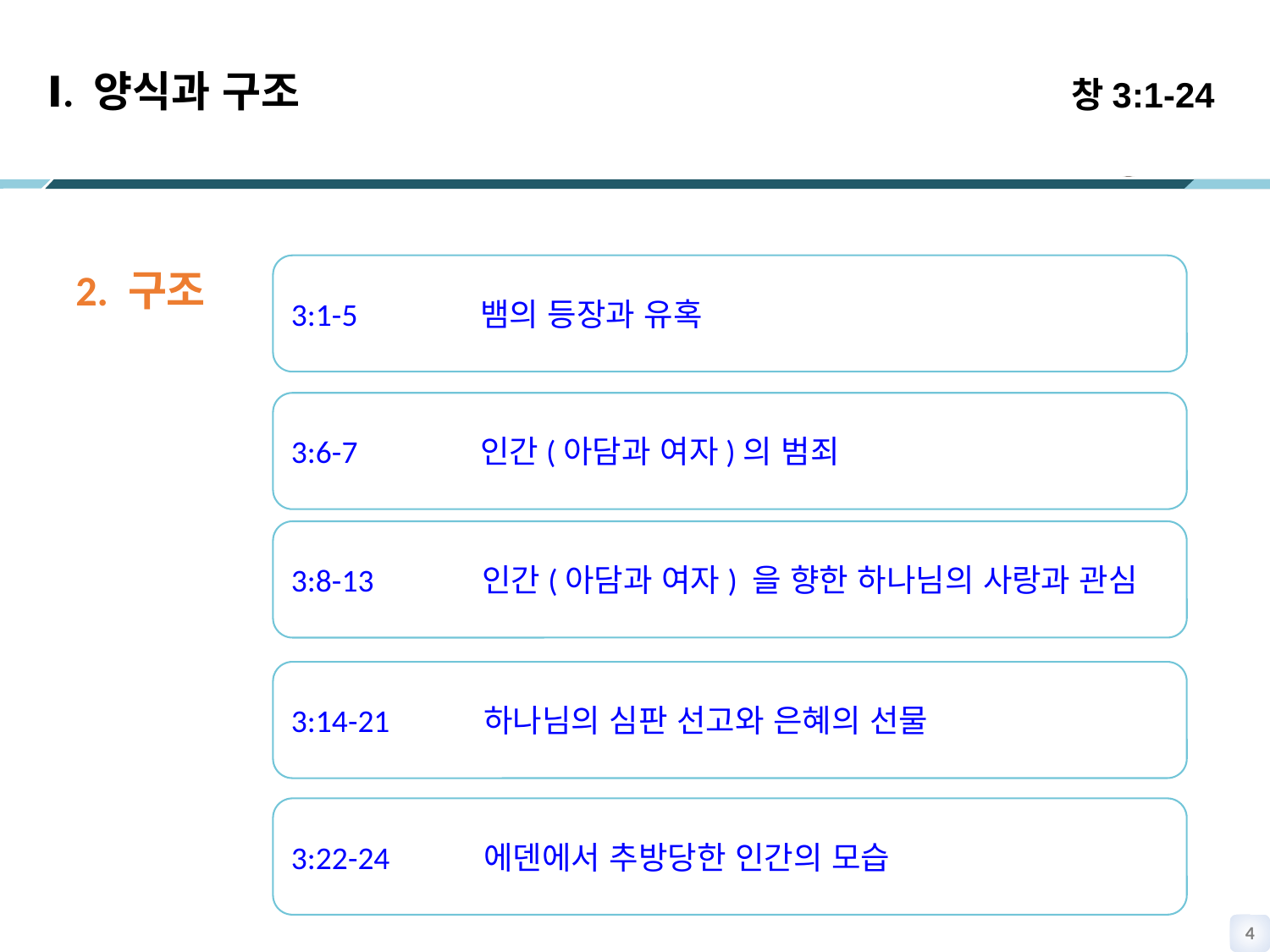

창3:1-24
# Ⅰ. 양식과 구조

   2. 구조

3:1-5                뱀의 등장과 유혹
3:6-7                인간(아담과 여자)의 범죄
3:8-13              인간(아담과 여자) 을 향한 하나님의 사랑과 관심
3:14-21            하나님의 심판 선고와 은혜의 선물
3:22-24            에덴에서 추방당한 인간의 모습
4